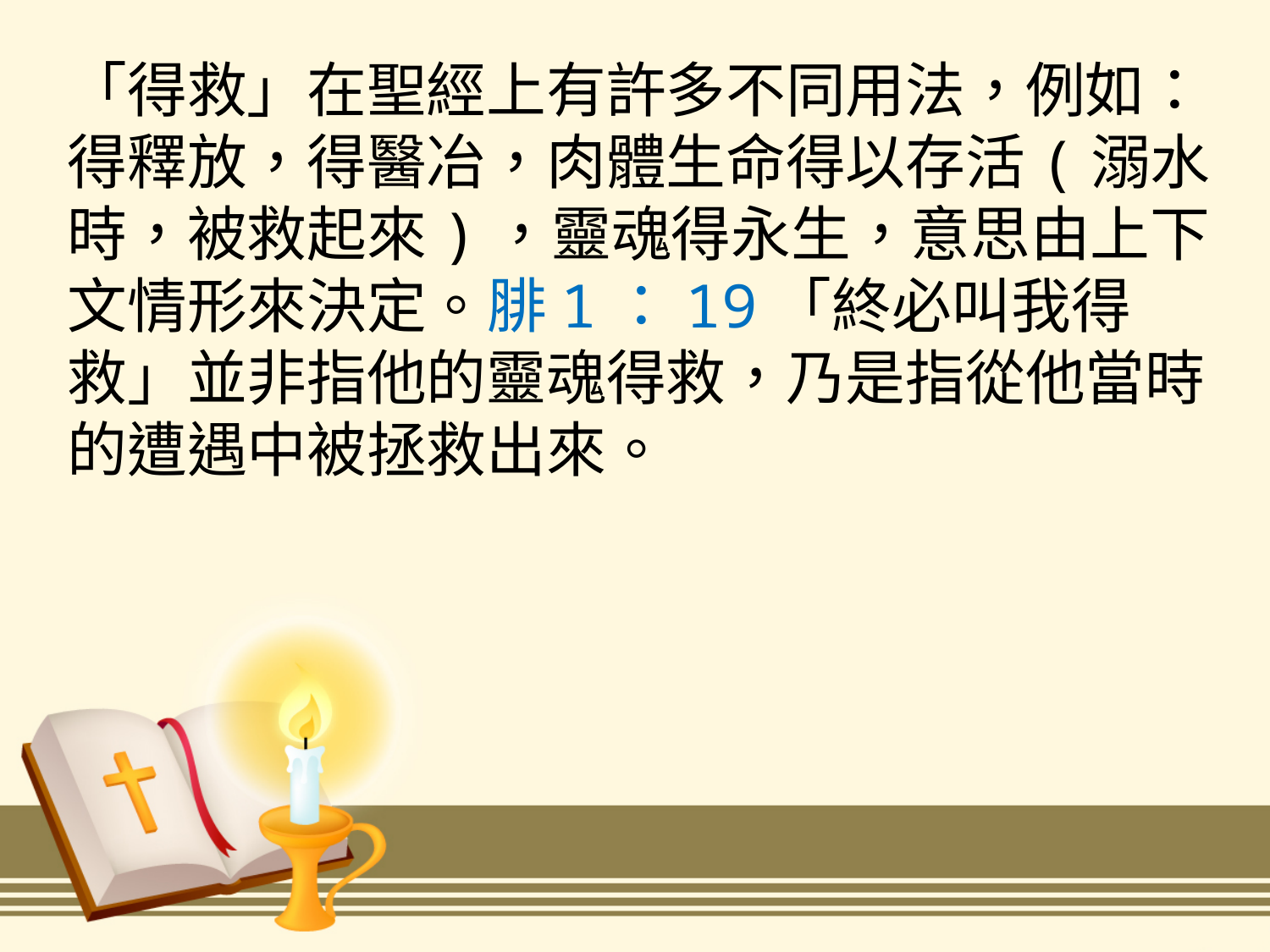

「得救」在聖經上有許多不同用法，例如：得釋放，得醫冶，肉體生命得以存活(溺水時，被救起來)，靈魂得永生，意思由上下文情形來決定。腓1：19「終必叫我得救」並非指他的靈魂得救，乃是指從他當時的遭遇中被拯救出來。